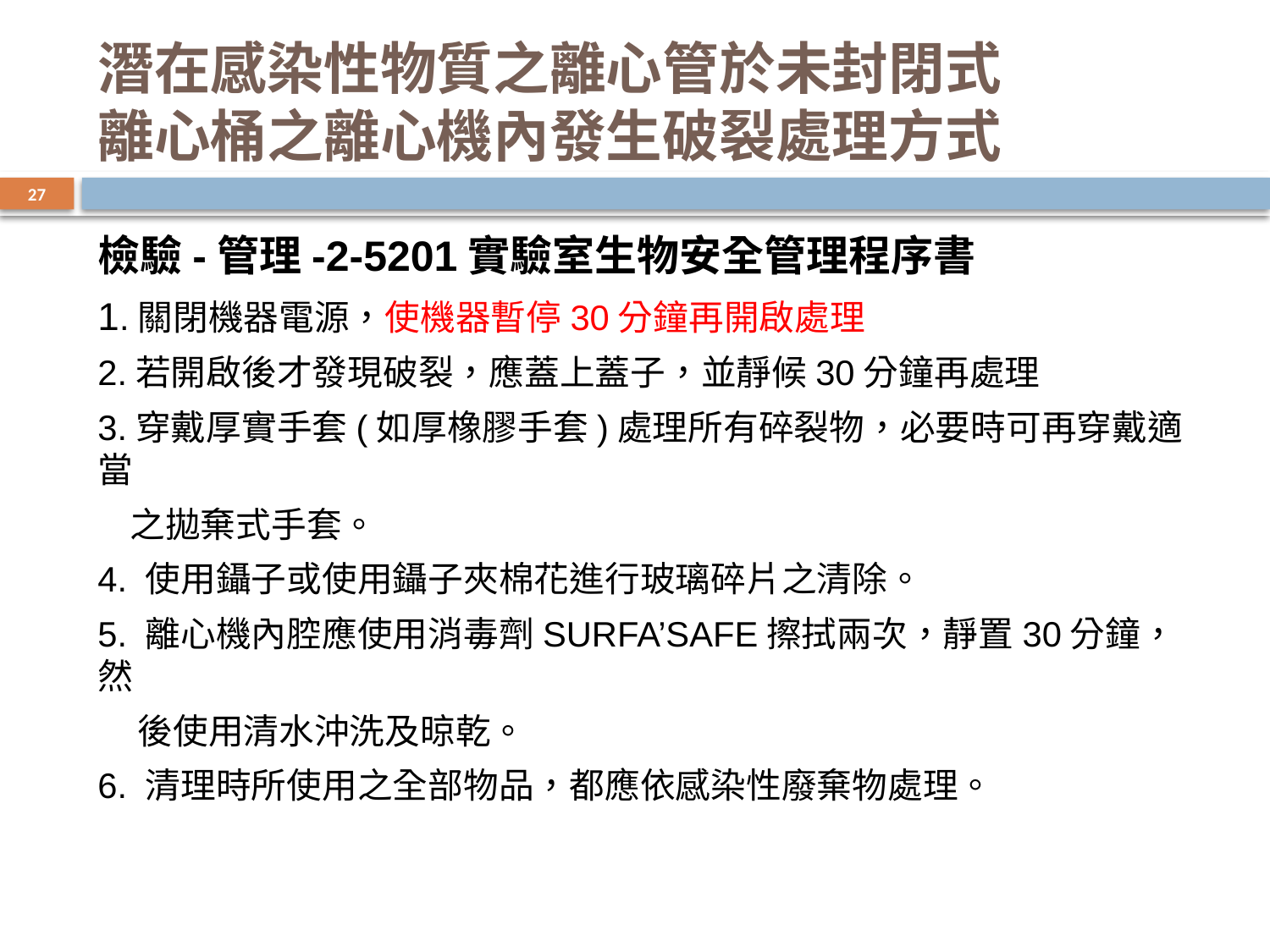

# 潛在感染性物質之離心管於未封閉式 離心桶之離心機內發生破裂處理方式
27
檢驗-管理-2-5201實驗室生物安全管理程序書
1.關閉機器電源，使機器暫停30分鐘再開啟處理
2.若開啟後才發現破裂，應蓋上蓋子，並靜候30分鐘再處理
3.穿戴厚實手套(如厚橡膠手套)處理所有碎裂物，必要時可再穿戴適當
   之拋棄式手套。
4. 使用鑷子或使用鑷子夾棉花進行玻璃碎片之清除。
5. 離心機內腔應使用消毒劑SURFA’SAFE擦拭兩次，靜置30分鐘， 然
    後使用清水沖洗及晾乾。
6. 清理時所使用之全部物品，都應依感染性廢棄物處理。